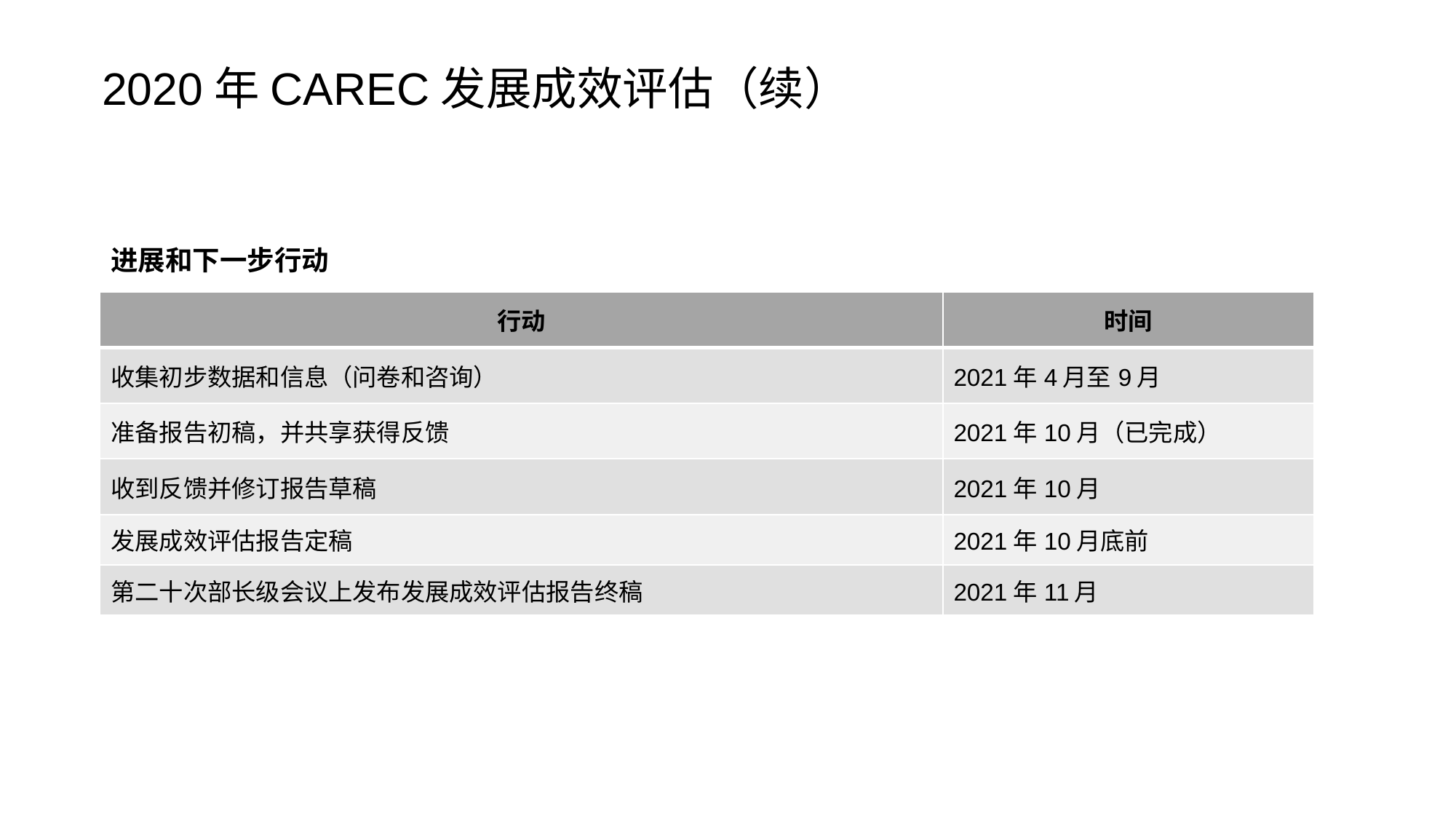

# 2020年CAREC发展成效评估（续）
进展和下一步行动
| 行动 | 时间 |
| --- | --- |
| 收集初步数据和信息（问卷和咨询） | 2021年4月至9月 |
| 准备报告初稿，并共享获得反馈 | 2021年10月（已完成） |
| 收到反馈并修订报告草稿 | 2021年10月 |
| 发展成效评估报告定稿 | 2021年10月底前 |
| 第二十次部长级会议上发布发展成效评估报告终稿 | 2021年11月 |
4